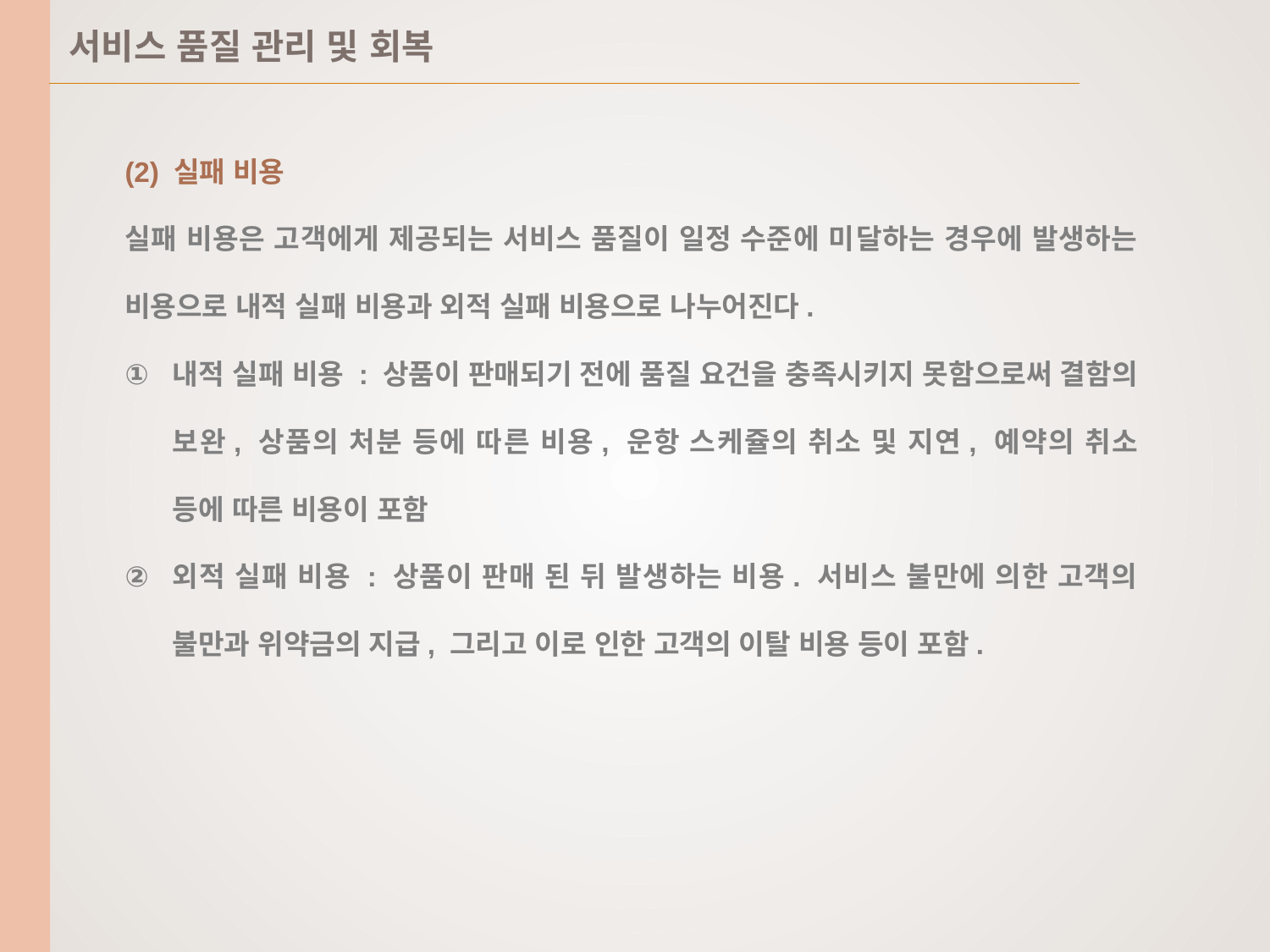

서비스 품질 관리 및 회복
(2) 실패 비용
실패 비용은 고객에게 제공되는 서비스 품질이 일정 수준에 미달하는 경우에 발생하는 비용으로 내적 실패 비용과 외적 실패 비용으로 나누어진다.
내적 실패 비용 : 상품이 판매되기 전에 품질 요건을 충족시키지 못함으로써 결함의 보완, 상품의 처분 등에 따른 비용, 운항 스케쥴의 취소 및 지연, 예약의 취소 등에 따른 비용이 포함
외적 실패 비용 : 상품이 판매 된 뒤 발생하는 비용. 서비스 불만에 의한 고객의 불만과 위약금의 지급, 그리고 이로 인한 고객의 이탈 비용 등이 포함.